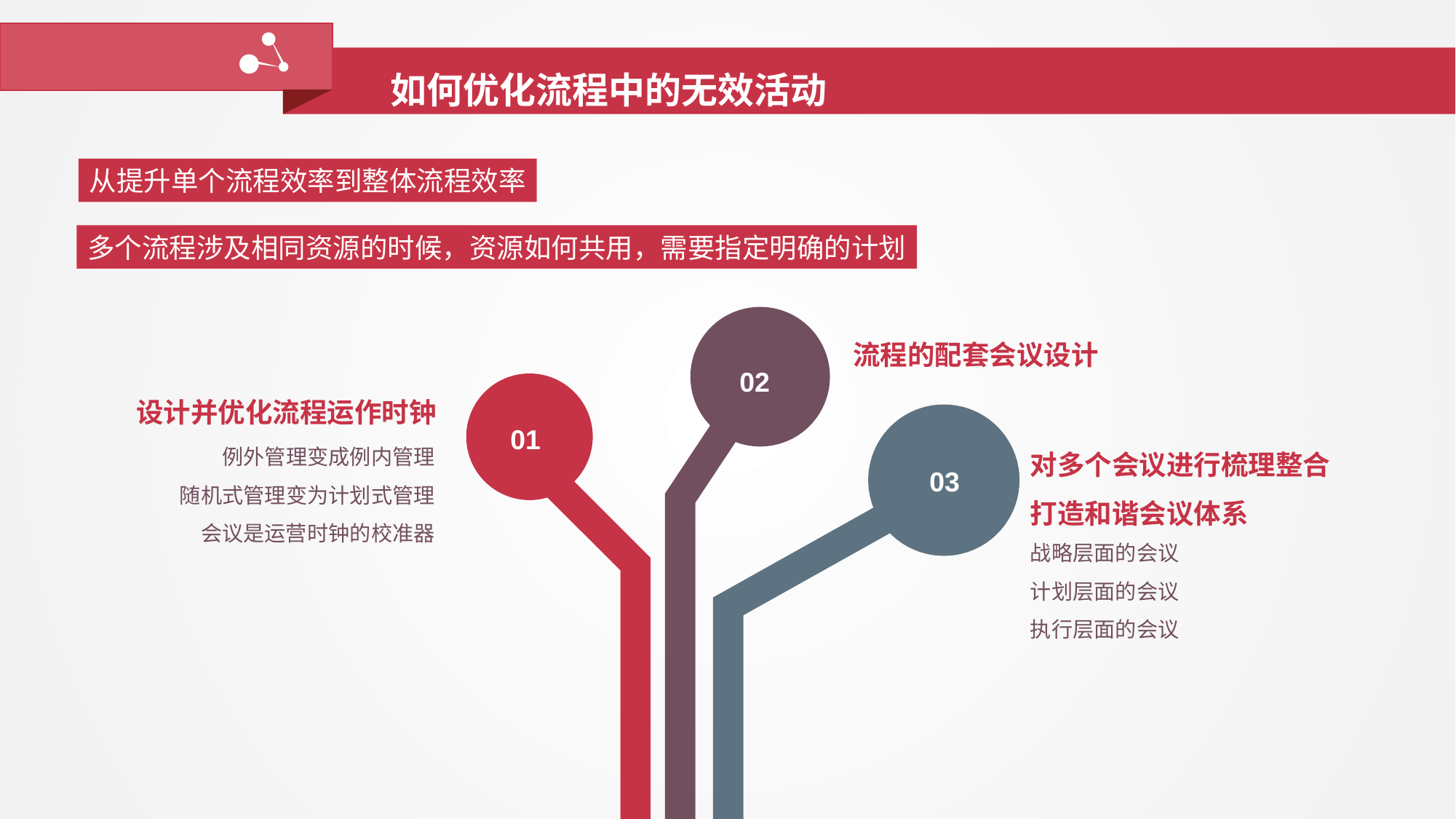

如何优化流程中的无效活动
从提升单个流程效率到整体流程效率
多个流程涉及相同资源的时候，资源如何共用，需要指定明确的计划

流程的配套会议设计
02
设计并优化流程运作时钟

01

例外管理变成例内管理
随机式管理变为计划式管理
会议是运营时钟的校准器
对多个会议进行梳理整合
打造和谐会议体系
03
战略层面的会议
计划层面的会议
执行层面的会议